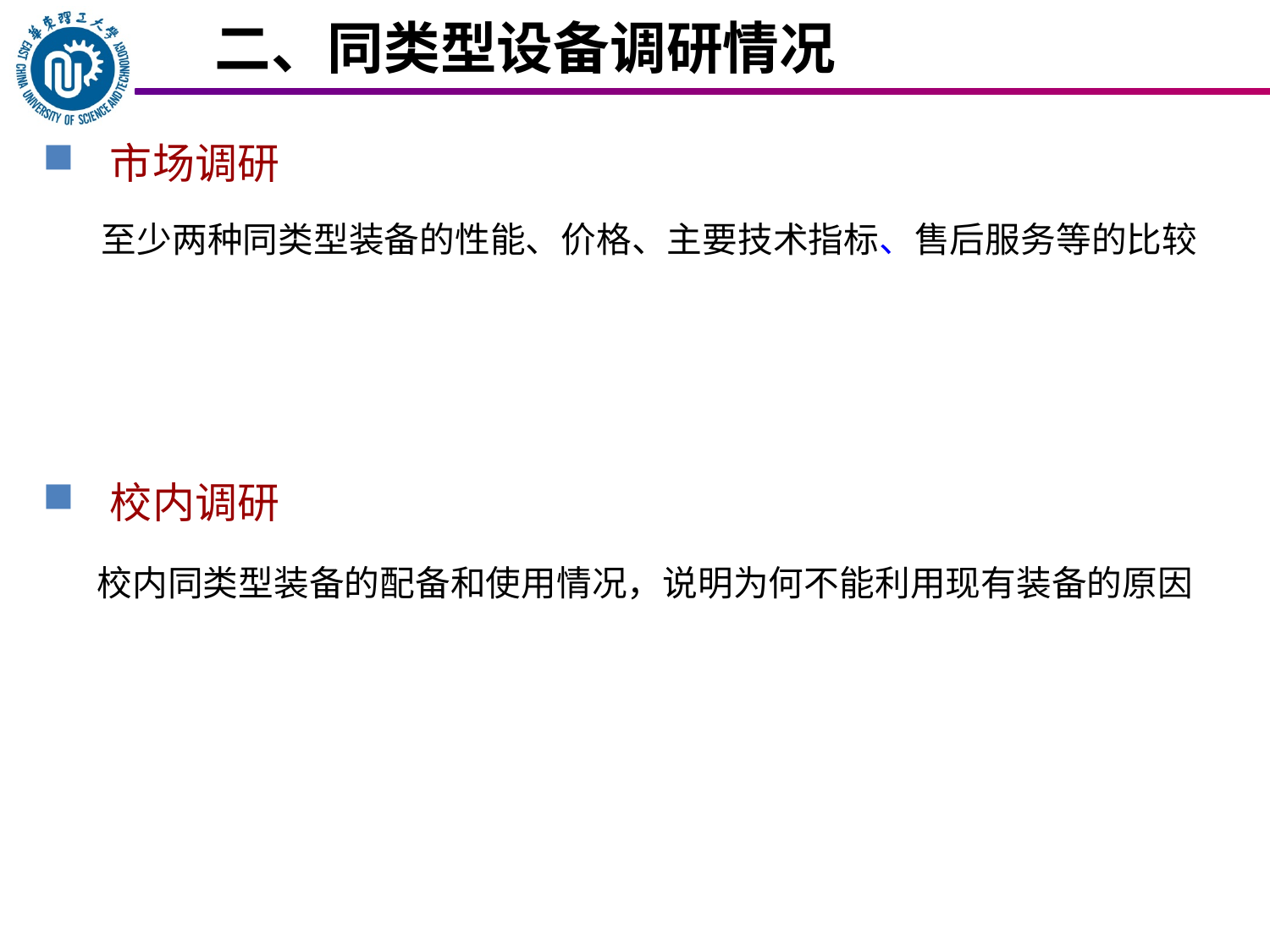

# 二、同类型设备调研情况
 市场调研
至少两种同类型装备的性能、价格、主要技术指标、售后服务等的比较
 校内调研
校内同类型装备的配备和使用情况，说明为何不能利用现有装备的原因